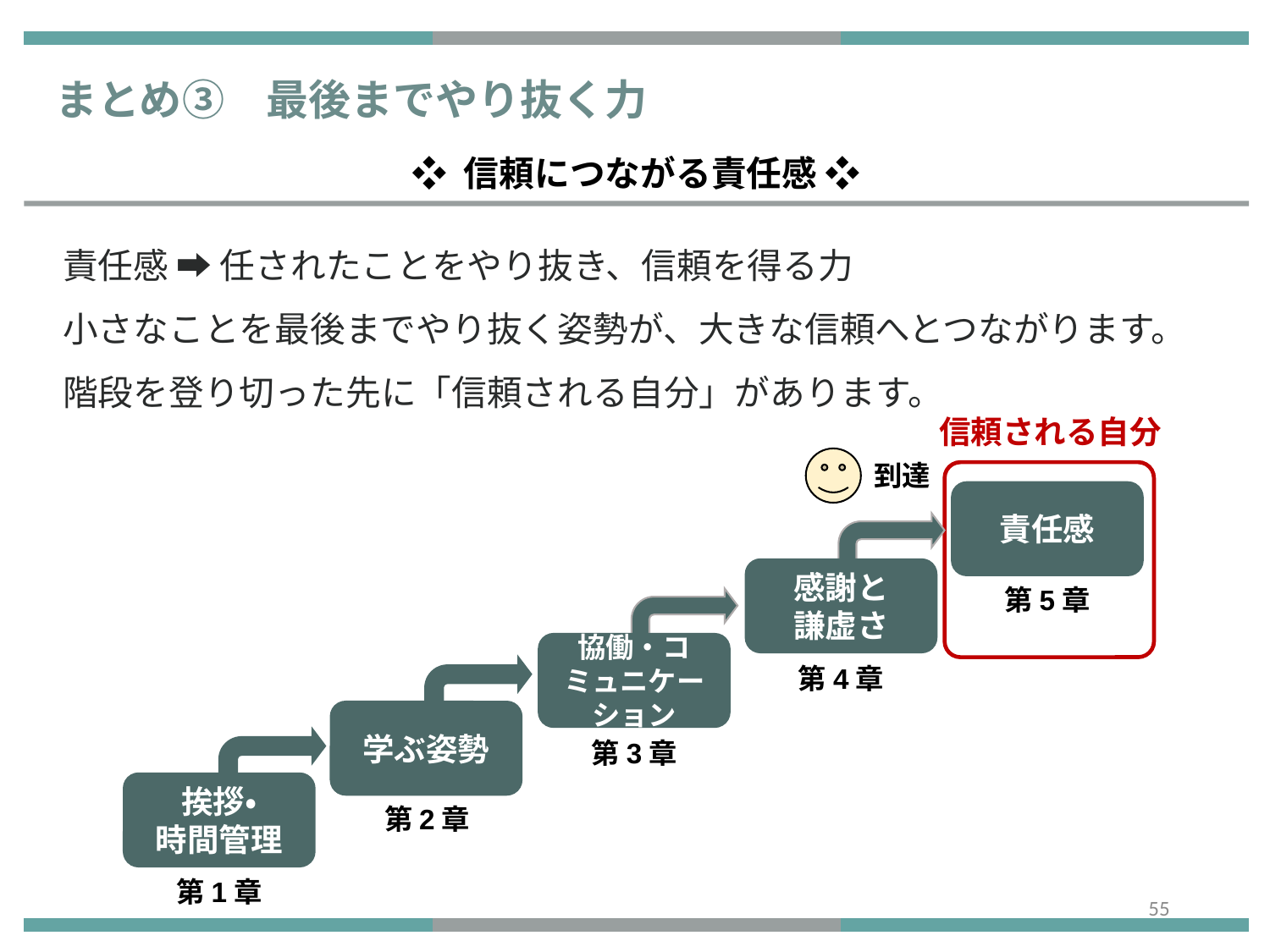

まとめ③　最後までやり抜く力
❖ 信頼につながる責任感 ❖

責任感 ➡ 任されたことをやり抜き、信頼を得る力
小さなことを最後までやり抜く姿勢が、大きな信頼へとつながります。
階段を登り切った先に「信頼される自分」があります。
信頼される自分

到達

責任感

感謝と
謙虚さ
第5章

協働・コミュニケーション
第4章

学ぶ姿勢

第3章
挨拶・
時間管理
第2章
第1章
55